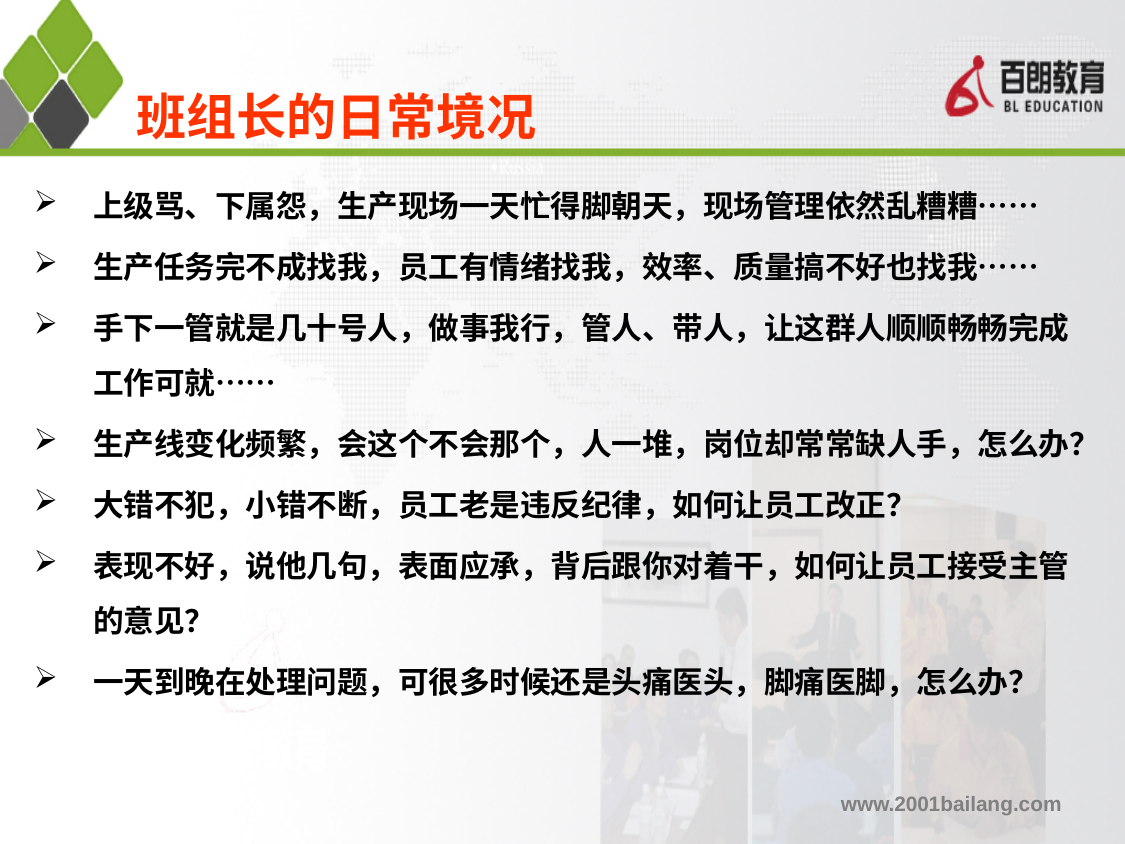

班组长的日常境况
上级骂、下属怨，生产现场一天忙得脚朝天，现场管理依然乱糟糟……
生产任务完不成找我，员工有情绪找我，效率、质量搞不好也找我……
手下一管就是几十号人，做事我行，管人、带人，让这群人顺顺畅畅完成工作可就……
生产线变化频繁，会这个不会那个，人一堆，岗位却常常缺人手，怎么办？
大错不犯，小错不断，员工老是违反纪律，如何让员工改正？
表现不好，说他几句，表面应承，背后跟你对着干，如何让员工接受主管的意见？
一天到晚在处理问题，可很多时候还是头痛医头，脚痛医脚，怎么办？